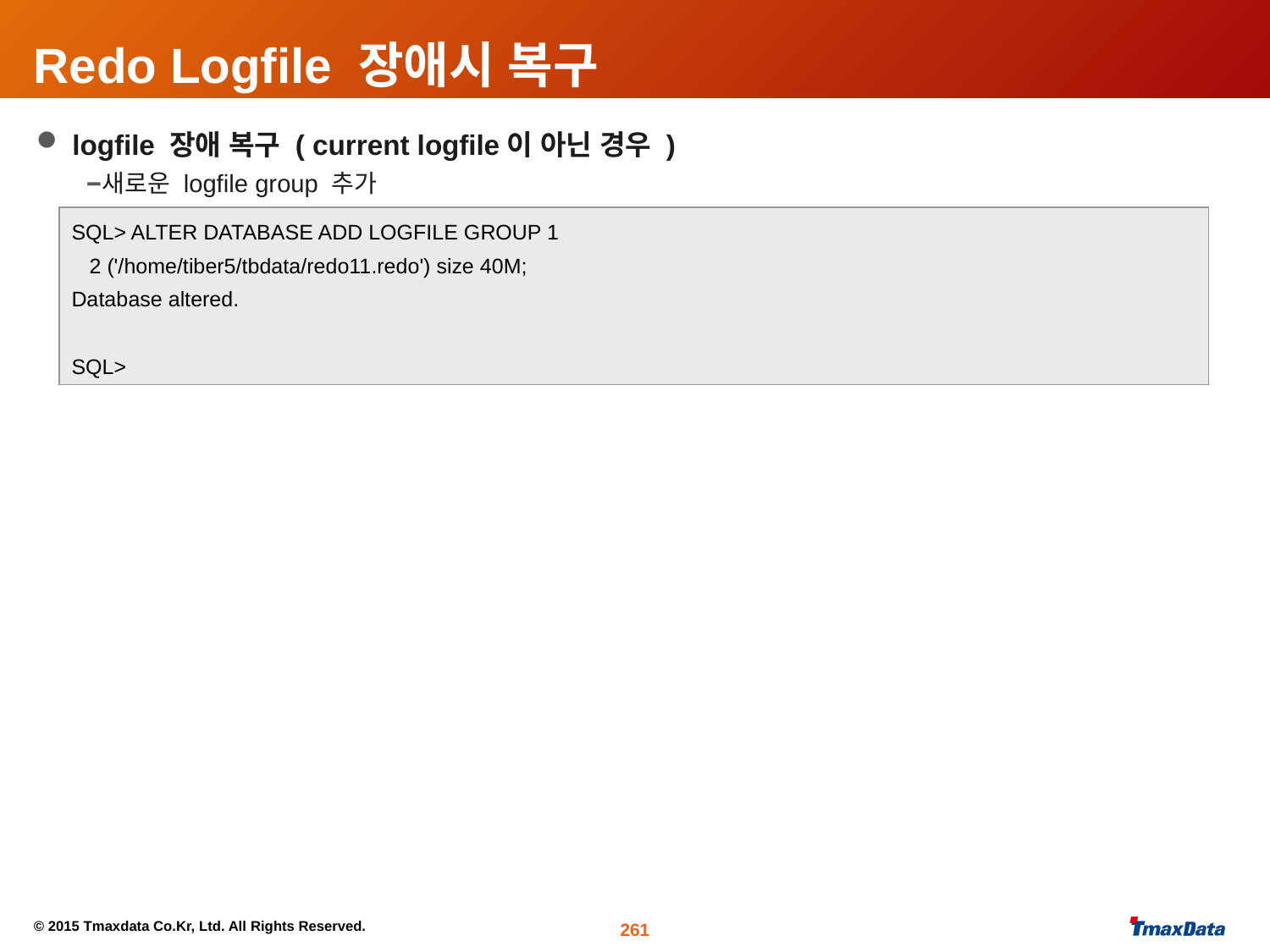

# Redo Logfile 장애시 복구
 logfile 장애 복구 ( current logfile이 아닌 경우 )
새로운 logfile group 추가

SQL> ALTER DATABASE ADD LOGFILE GROUP 1
   2 ('/home/tiber5/tbdata/redo11.redo') size 40M;
Database altered.

SQL>